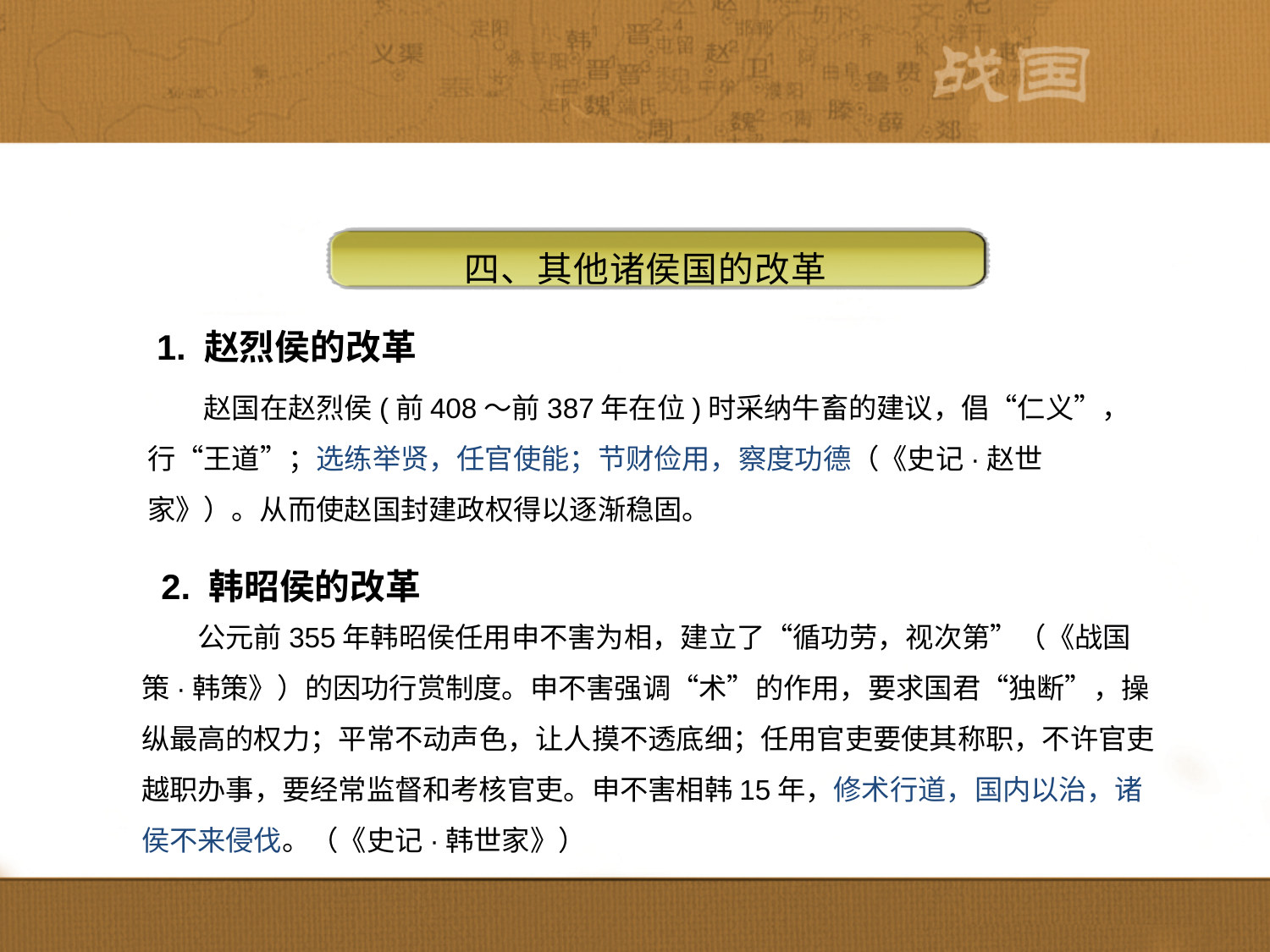

四、其他诸侯国的改革
1. 赵烈侯的改革
　　赵国在赵烈侯(前408～前387年在位)时采纳牛畜的建议，倡“仁义”，行“王道”；选练举贤，任官使能；节财俭用，察度功德（《史记·赵世家》）。从而使赵国封建政权得以逐渐稳固。
2. 韩昭侯的改革
　　公元前355年韩昭侯任用申不害为相，建立了“循功劳，视次第”（《战国策·韩策》）的因功行赏制度。申不害强调“术”的作用，要求国君“独断”，操纵最高的权力；平常不动声色，让人摸不透底细；任用官吏要使其称职，不许官吏越职办事，要经常监督和考核官吏。申不害相韩15年，修术行道，国内以治，诸侯不来侵伐。（《史记·韩世家》）